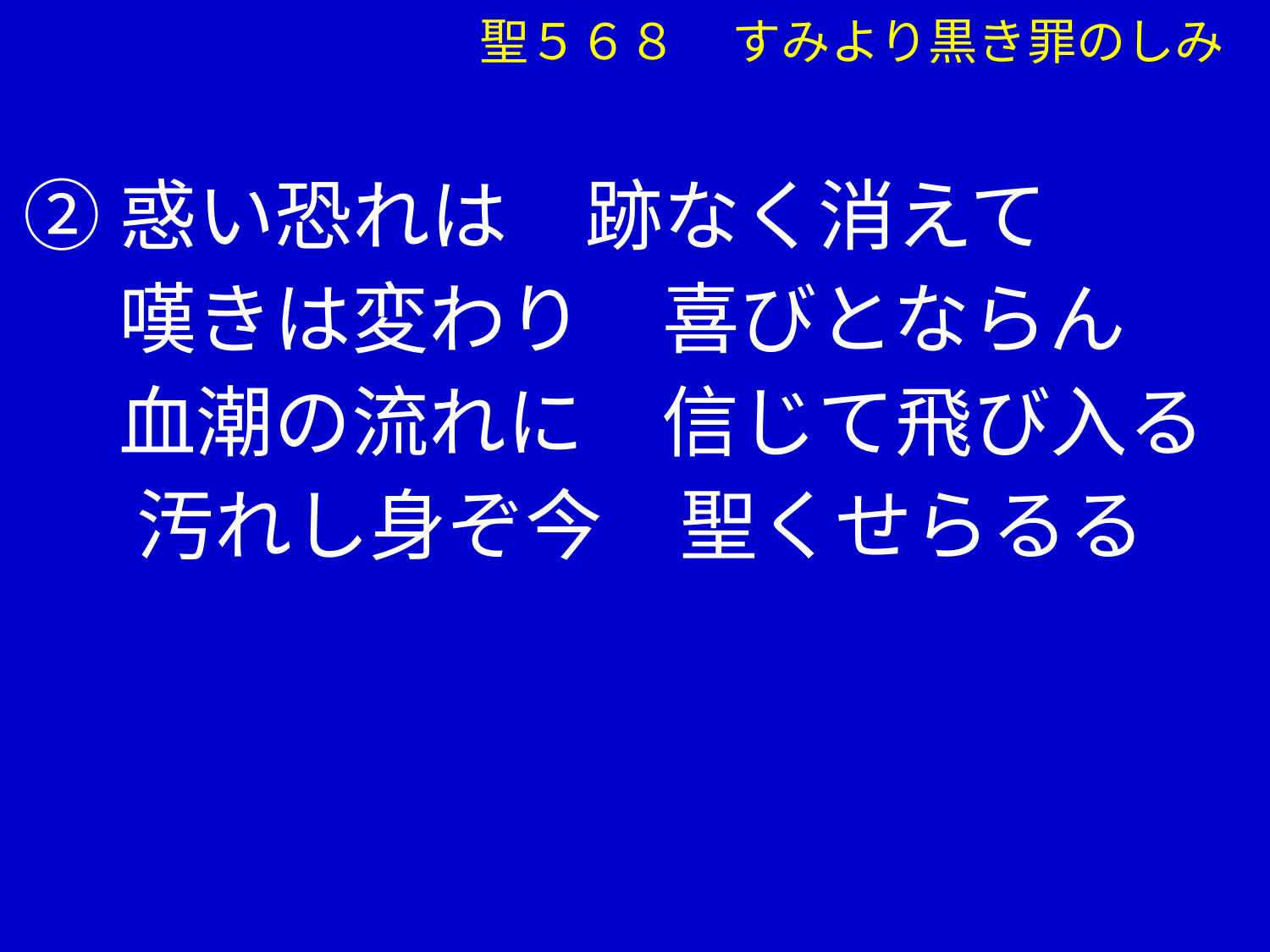

聖５６８     すみより黒き罪のしみ
②惑い恐れは　跡なく消えて
　 嘆きは変わり　喜びとならん
　 血潮の流れに　信じて飛び入る
 　汚れし身ぞ今　聖くせらるる